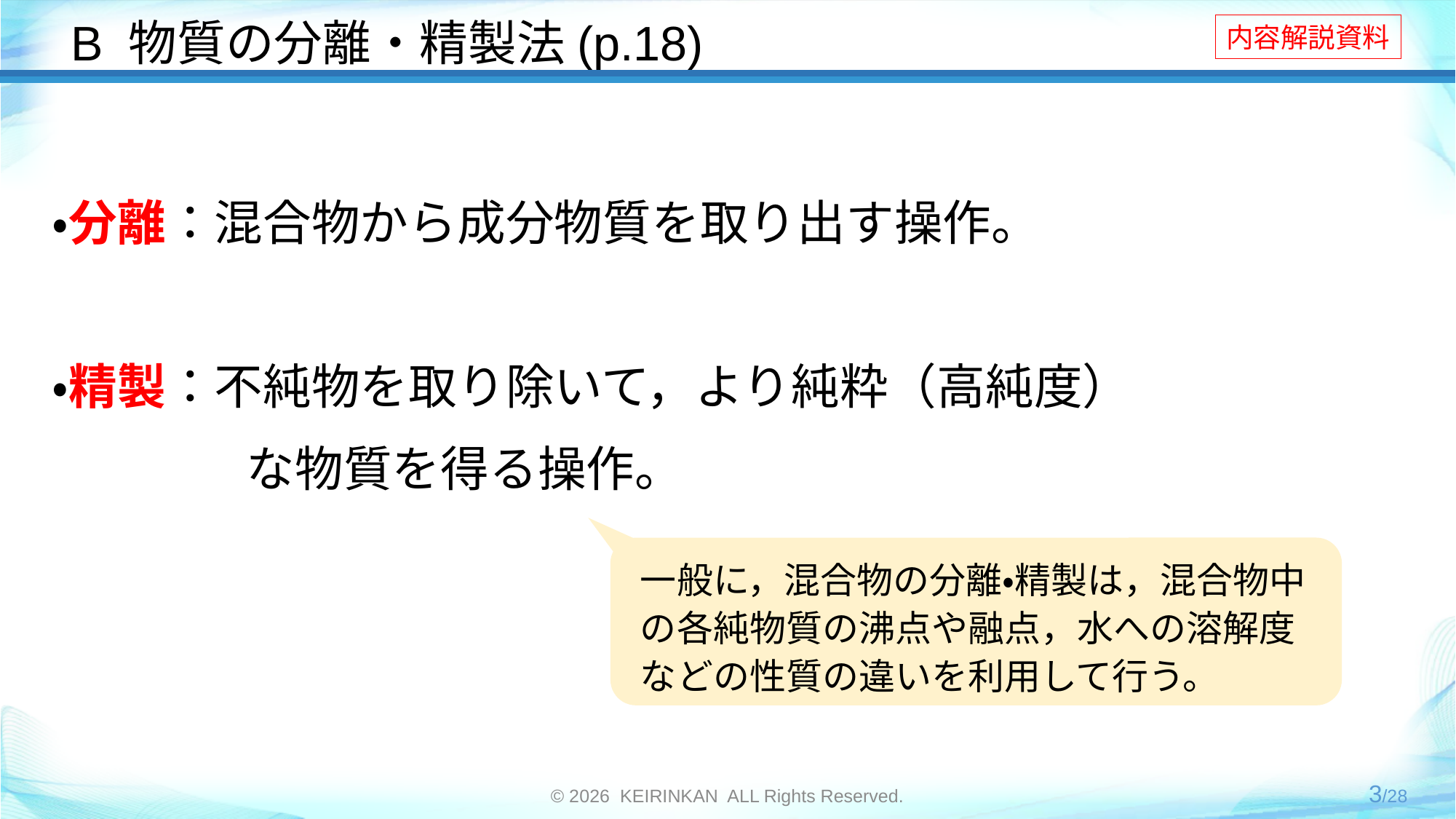

B 物質の分離・精製法(p.18)
・分離：混合物から成分物質を取り出す操作。

・精製：不純物を取り除いて，より純粋（高純度）
　　　　な物質を得る操作。

一般に，混合物の分離・精製は，混合物中の各純物質の沸点や融点，水への溶解度などの性質の違いを利用して行う。